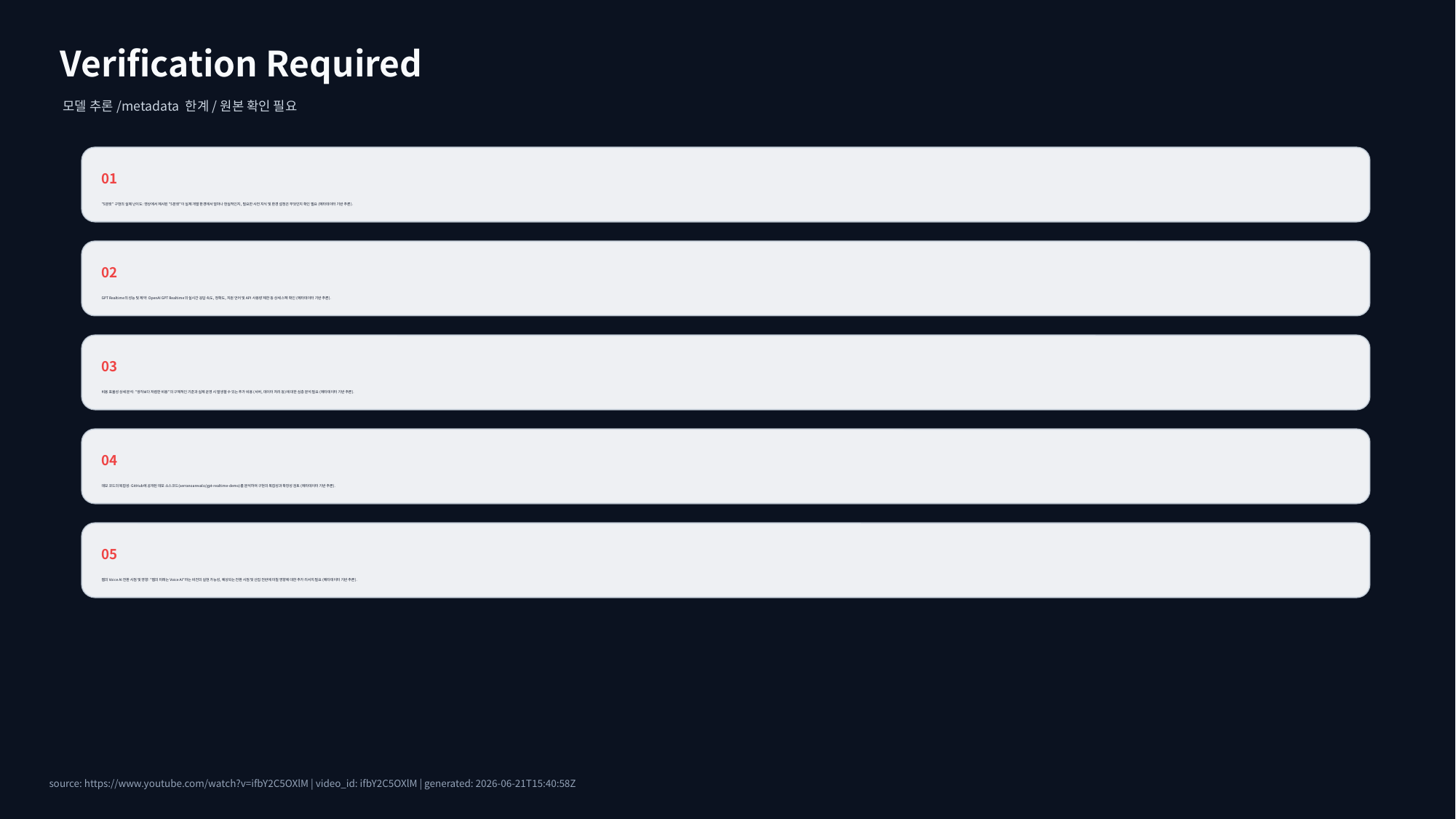

Verification Required
모델 추론/metadata 한계/원본 확인 필요

01
"5분컷" 구현의 실제 난이도: 영상에서 제시된 "5분컷"이 실제 개발 환경에서 얼마나 현실적인지, 필요한 사전 지식 및 환경 설정은 무엇인지 확인 필요 (메타데이터 기반 추론).

02
GPT Realtime의 성능 및 제약: OpenAI GPT Realtime의 실시간 응답 속도, 정확도, 지원 언어 및 API 사용량 제한 등 상세 스펙 확인 (메타데이터 기반 추론).

03
비용 효율성 상세 분석: "생각보다 저렴한 비용"의 구체적인 기준과 실제 운영 시 발생할 수 있는 추가 비용 (서버, 데이터 처리 등)에 대한 심층 분석 필요 (메타데이터 기반 추론).

04
데모 코드의 복잡성: GitHub에 공개된 데모 소스코드(serranoarevalo/gpt-realtime-demo)를 분석하여 구현의 복잡성과 확장성 검토 (메타데이터 기반 추론).

05
웹의 Voice AI 전환 시점 및 영향: "웹의 미래는 Voice AI"라는 비전의 실현 가능성, 예상되는 전환 시점 및 산업 전반에 미칠 영향에 대한 추가 리서치 필요 (메타데이터 기반 추론).
source: https://www.youtube.com/watch?v=ifbY2C5OXlM | video_id: ifbY2C5OXlM | generated: 2026-06-21T15:40:58Z